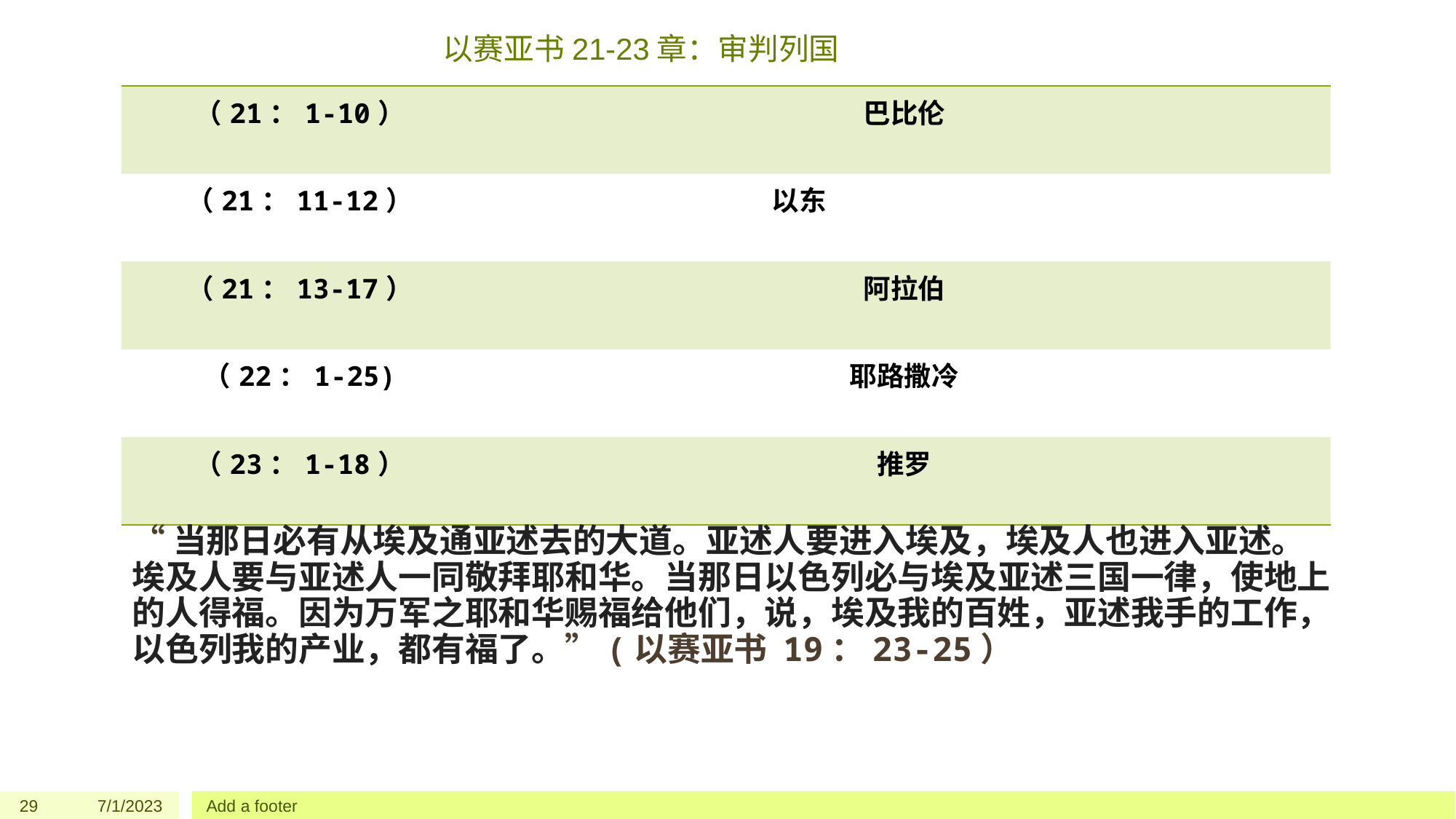

# 以赛亚书21-23章：审判列国
| （21：1-10） | 巴比伦 |
| --- | --- |
| （21：11-12） | 以东 |
| （21：13-17） | 阿拉伯 |
| （22：1-25) | 耶路撒冷 |
| （23：1-18） | 推罗 |
“当那日必有从埃及通亚述去的大道。亚述人要进入埃及，埃及人也进入亚述。埃及人要与亚述人一同敬拜耶和华。当那日以色列必与埃及亚述三国一律，使地上的人得福。因为万军之耶和华赐福给他们，说，埃及我的百姓，亚述我手的工作，以色列我的产业，都有福了。”(以赛亚书 19：23-25）
29
7/1/2023
Add a footer